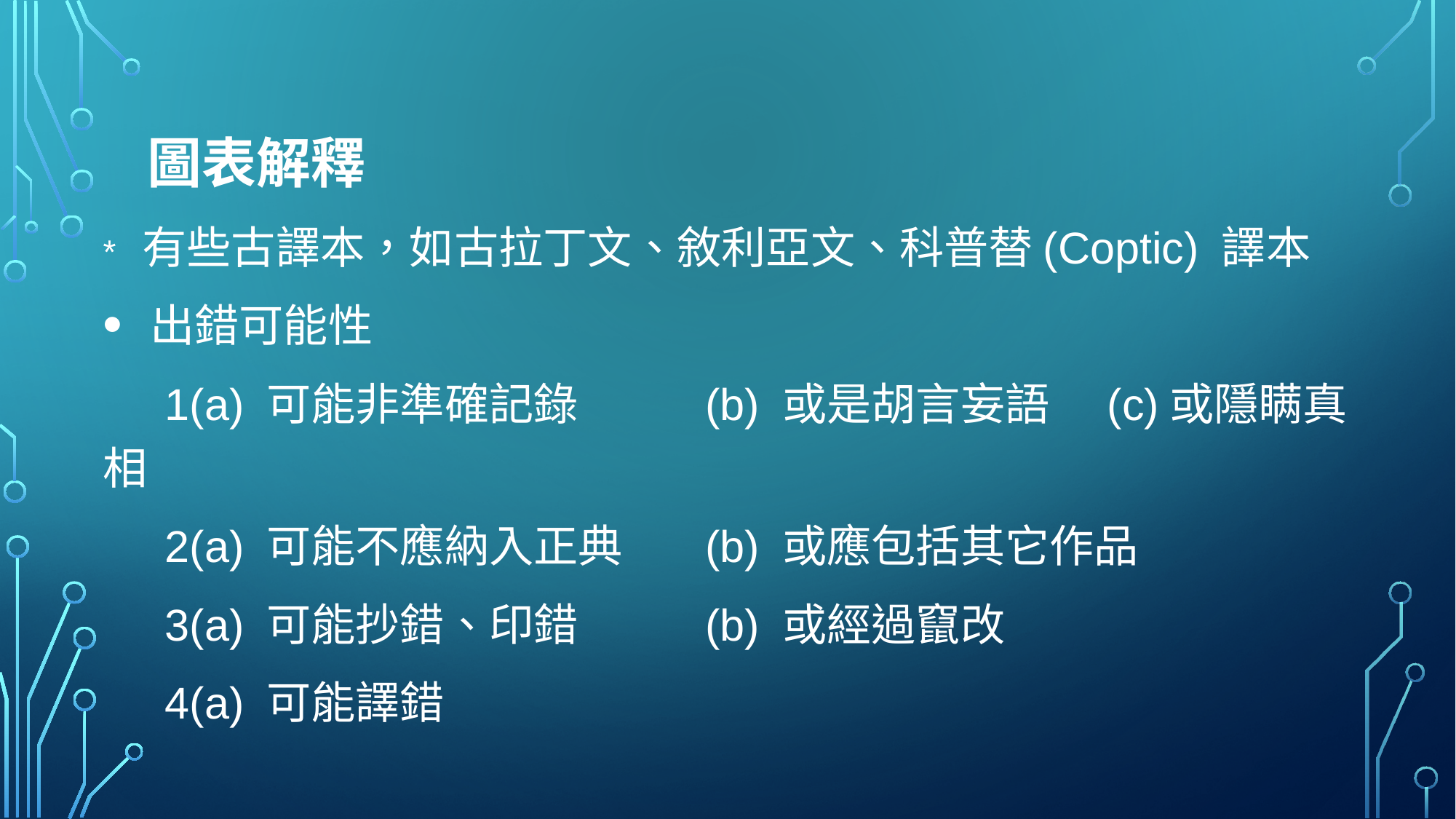

# 圖表解釋
*  有些古譯本，如古拉丁文、敘利亞文、科普替(Coptic) 譯本
 出錯可能性
     1(a) 可能非準確記錄     	(b) 或是胡言妄語  	(c)或隱瞒真相
     2(a) 可能不應納入正典 	(b) 或應包括其它作品
     3(a) 可能抄錯、印錯     	(b) 或經過竄改
     4(a) 可能譯錯